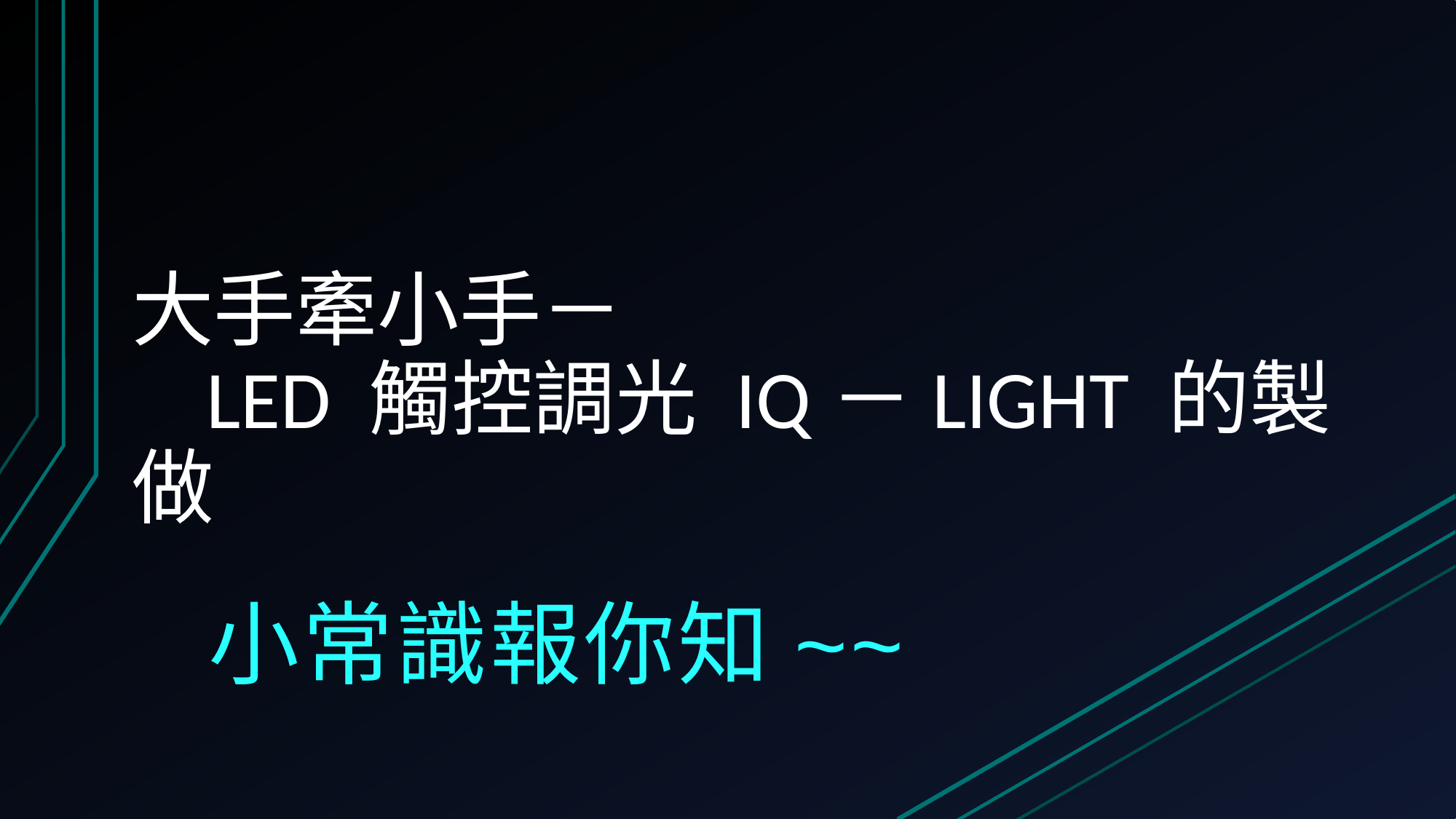

# 大手牽小手－ LED 觸控調光 IQ－LIGHT 的製做
小常識報你知~~